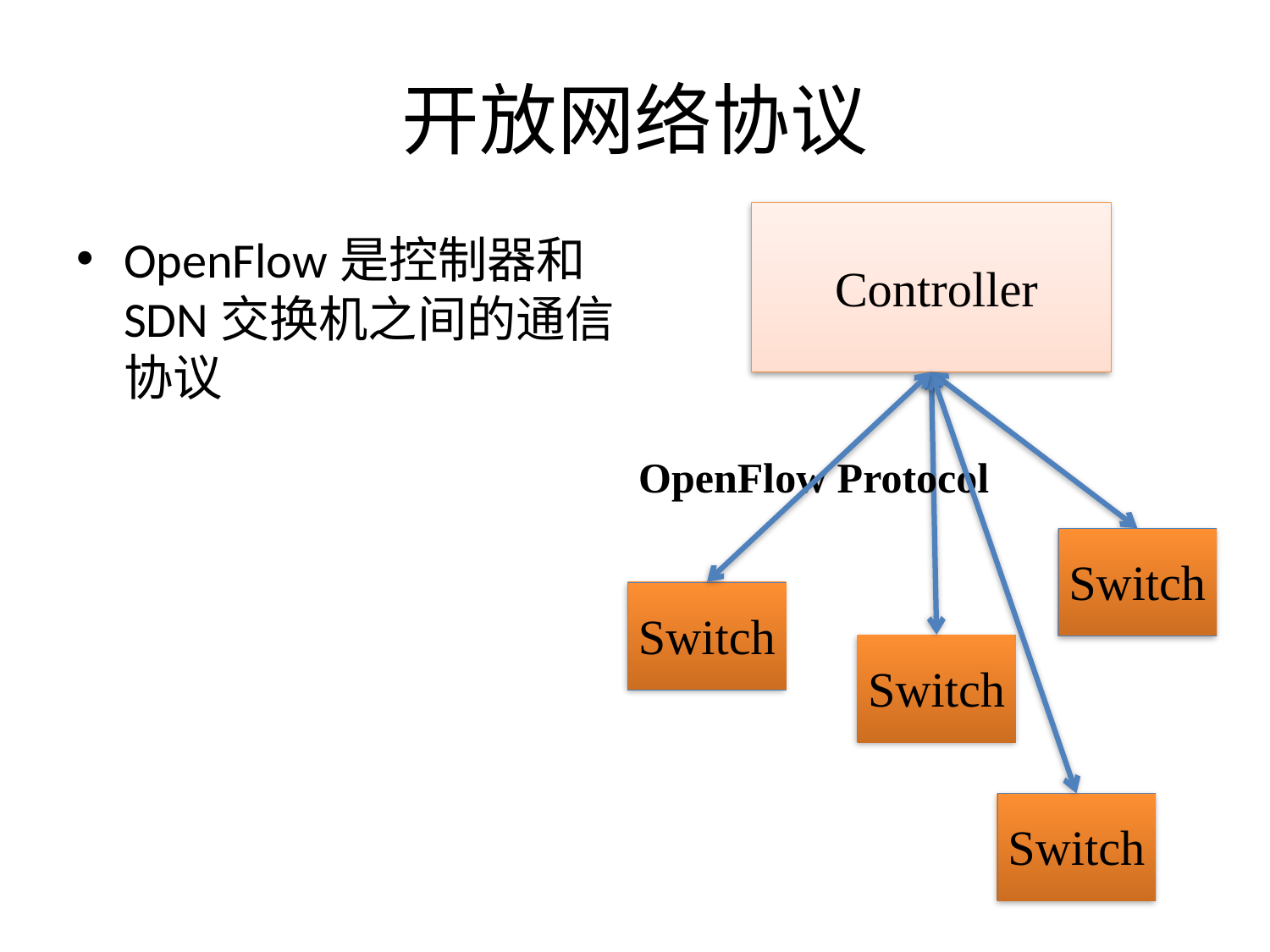

# 开放网络协议

OpenFlow是控制器和SDN交换机之间的通信协议
Controller
OpenFlow Protocol

Switch

Switch

Switch

Switch